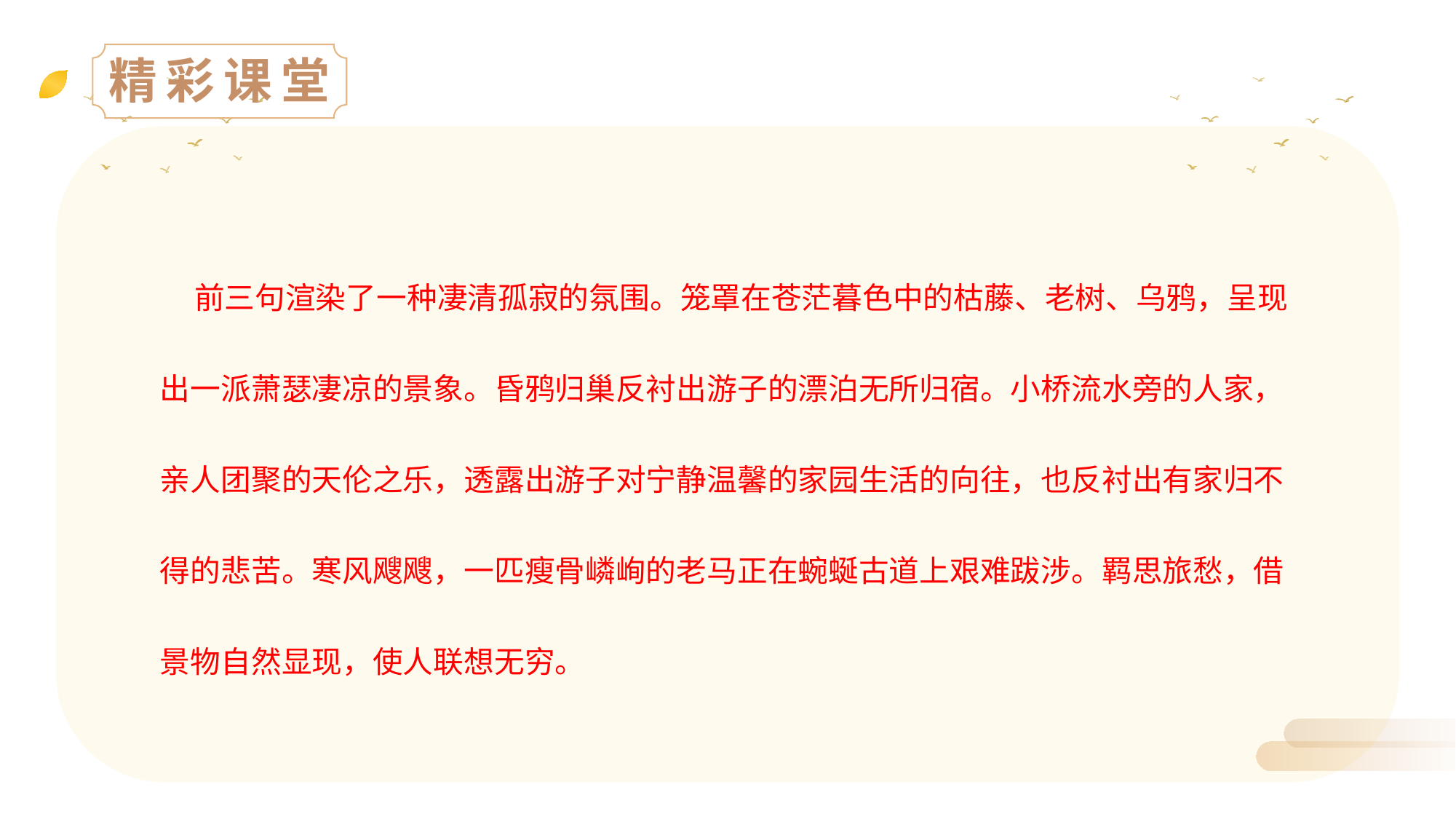

精彩课堂

    前三句渲染了一种凄清孤寂的氛围。笼罩在苍茫暮色中的枯藤、老树、乌鸦，呈现出一派萧瑟凄凉的景象。昏鸦归巢反衬出游子的漂泊无所归宿。小桥流水旁的人家，亲人团聚的天伦之乐，透露出游子对宁静温馨的家园生活的向往，也反衬出有家归不得的悲苦。寒风飕飕，一匹瘦骨嶙峋的老马正在蜿蜒古道上艰难跋涉。羁思旅愁，借景物自然显现，使人联想无穷。